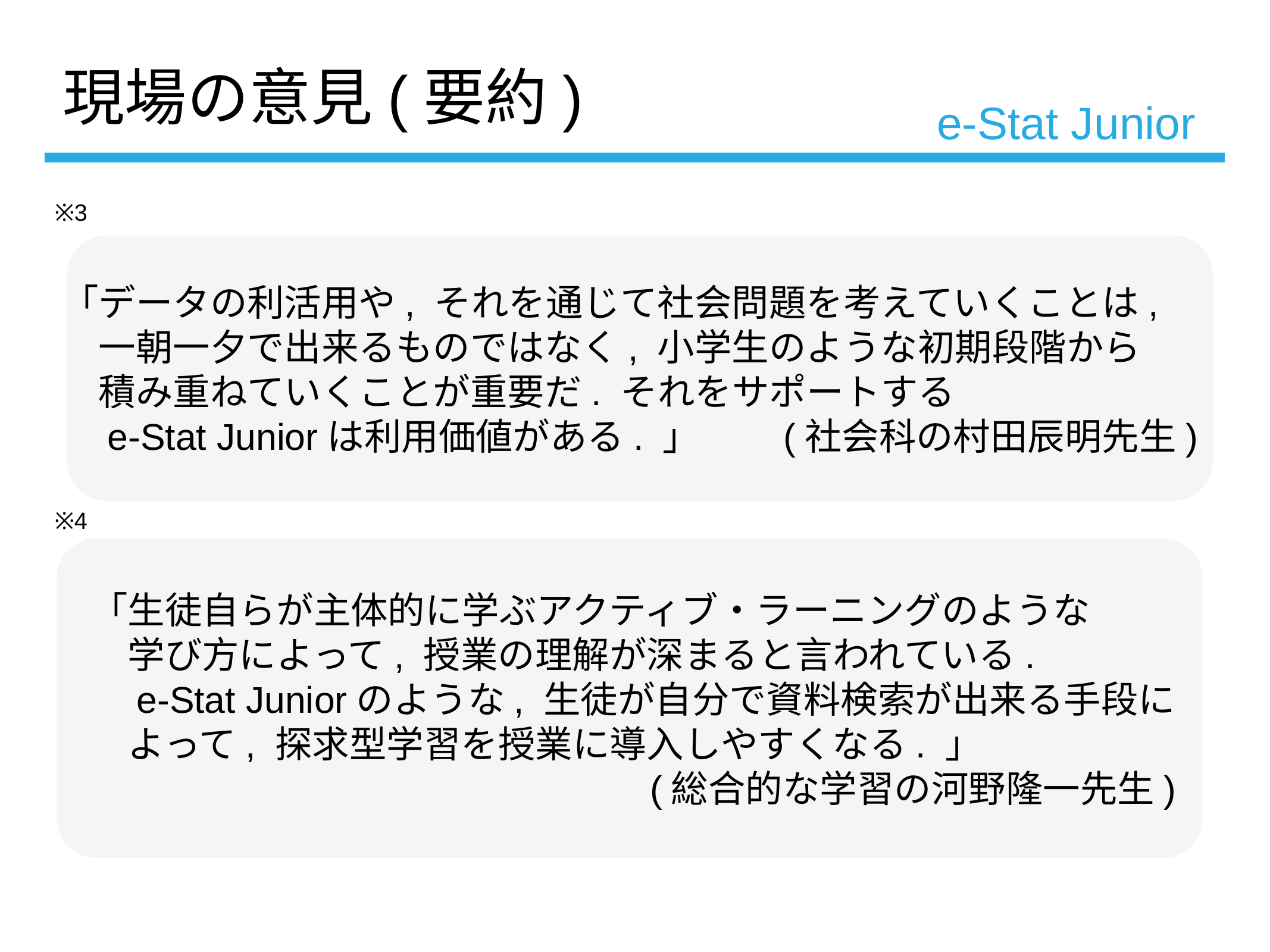

現場の意見(要約)
# e-Stat Junior

※3

「データの利活用や, それを通じて社会問題を考えていくことは,
　一朝一夕で出来るものではなく, 小学生のような初期段階から
　積み重ねていくことが重要だ. それをサポートする
　e-Stat Juniorは利用価値がある. 」　　(社会科の村田辰明先生)
※4

「生徒自らが主体的に学ぶアクティブ・ラーニングのような
　学び方によって, 授業の理解が深まると言われている.
　e-Stat Juniorのような, 生徒が自分で資料検索が出来る手段に
　よって, 探求型学習を授業に導入しやすくなる. 」
　(総合的な学習の河野隆一先生)